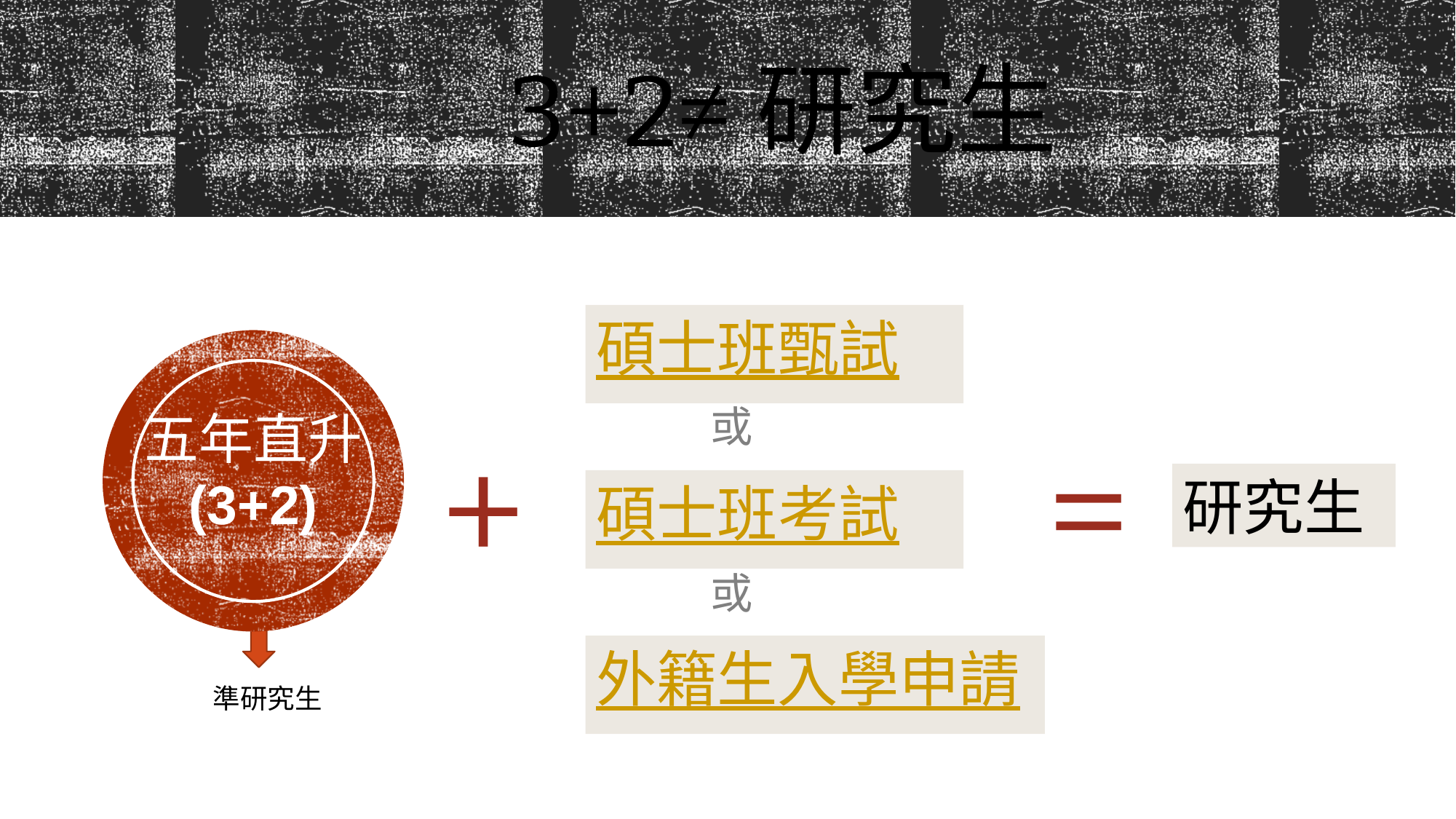

3+2≠研究生

碩士班甄試

或
五年直升
(3+2)
+
=
研究生
碩士班考試
或

外籍生入學申請
準研究生